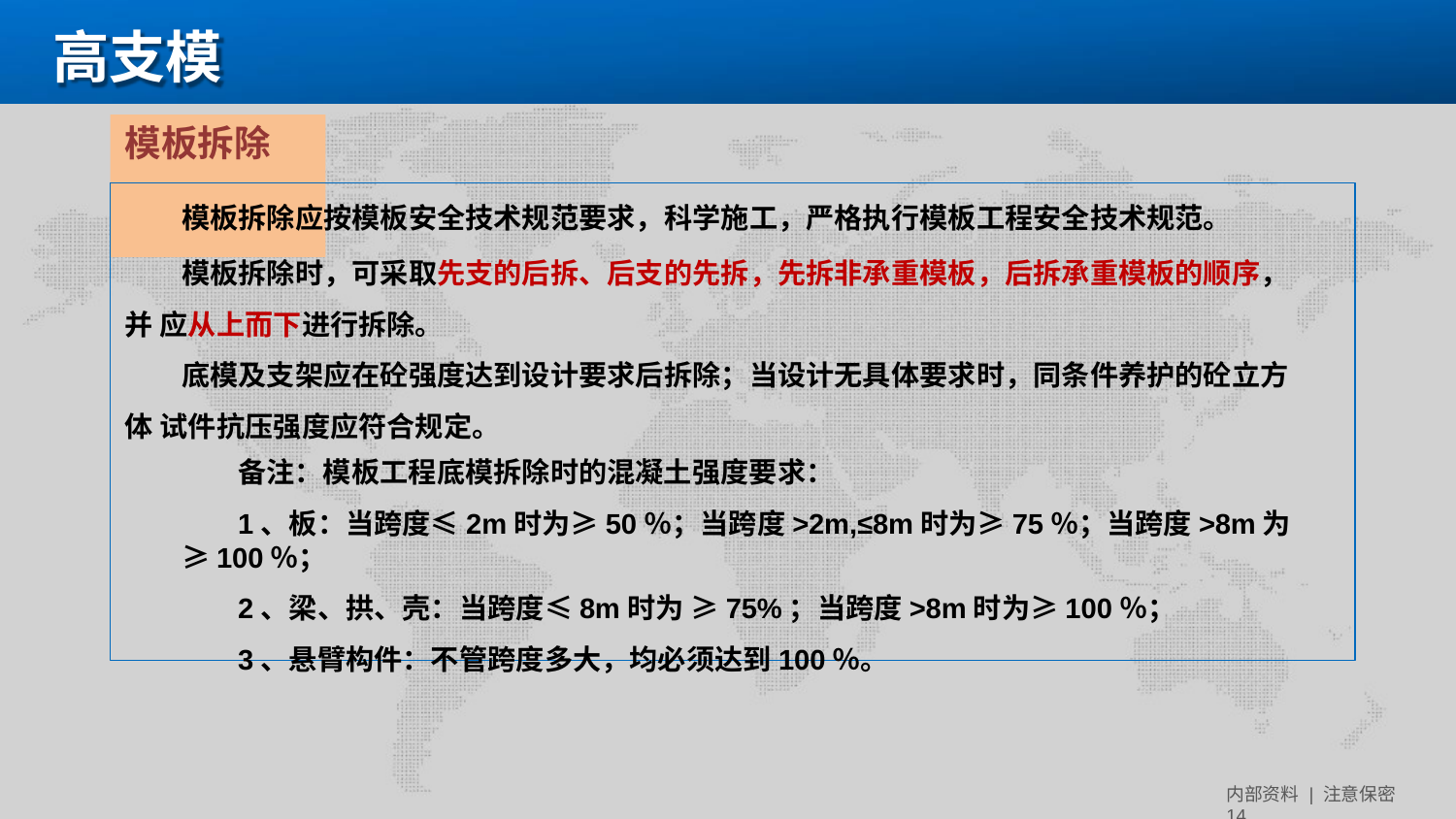

高支模
# 模板拆除
模板拆除应按模板安全技术规范要求，科学施工，严格执行模板工程安全技术规范。
模板拆除时，可采取先支的后拆、后支的先拆，先拆非承重模板，后拆承重模板的顺序，并 应从上而下进行拆除。
底模及支架应在砼强度达到设计要求后拆除；当设计无具体要求时，同条件养护的砼立方体 试件抗压强度应符合规定。
备注：模板工程底模拆除时的混凝土强度要求：
1、板：当跨度≤2m时为≥50％；当跨度>2m,≤8m时为≥75％；当跨度>8m为≥100％；
2、梁、拱、壳：当跨度≤8m时为≥75%；当跨度>8m时为≥100％；
3、悬臂构件：不管跨度多大，均必须达到100％。

内部资料 | 注意保密 14